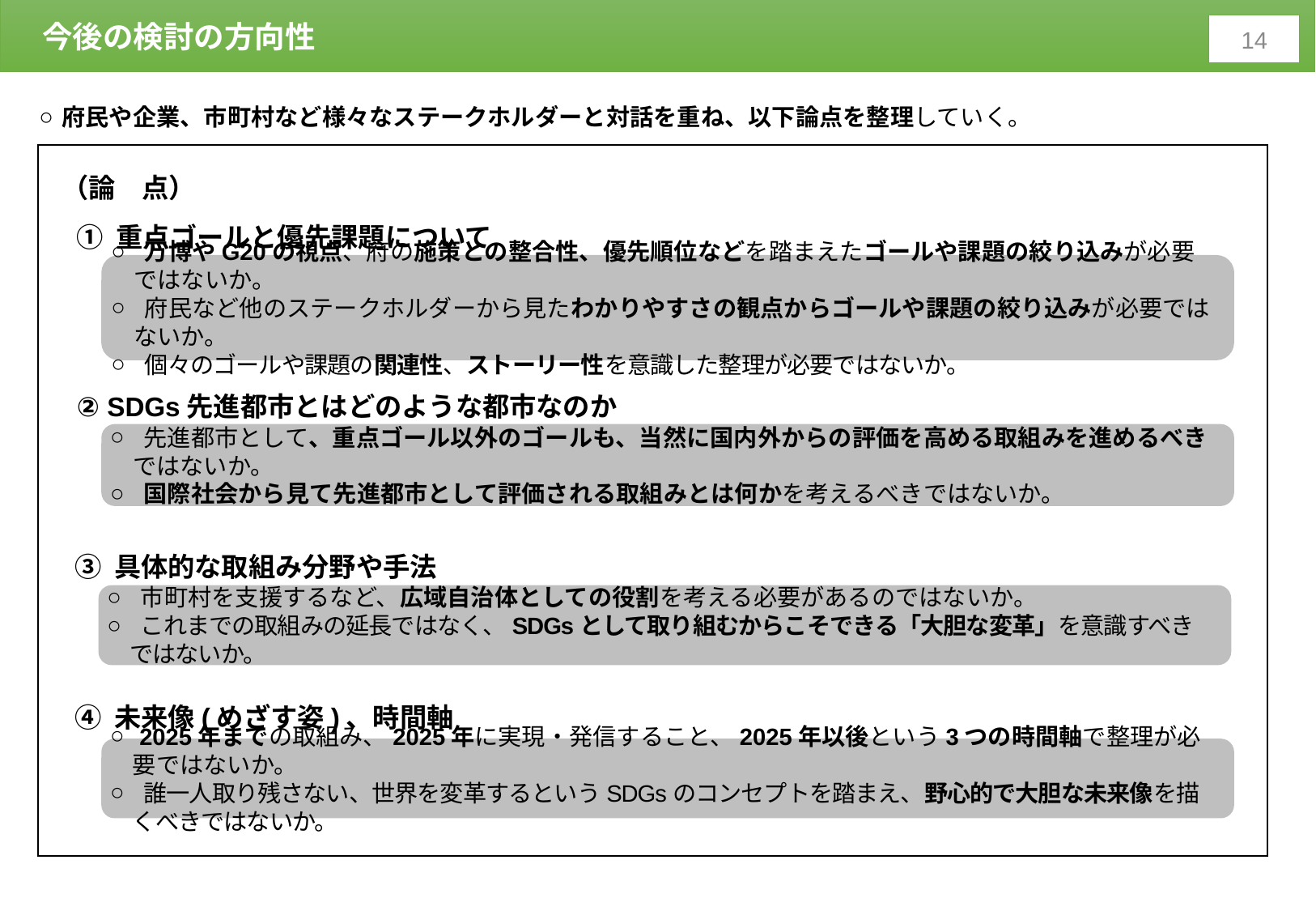

今後の検討の方向性
14
府民や企業、市町村など様々なステークホルダーと対話を重ね、以下論点を整理していく。

（論　点）
① 重点ゴールと優先課題について
 万博やG20の視点、府の施策との整合性、優先順位などを踏まえたゴールや課題の絞り込みが必要ではないか。
 府民など他のステークホルダーから見たわかりやすさの観点からゴールや課題の絞り込みが必要ではないか。
 個々のゴールや課題の関連性、ストーリー性を意識した整理が必要ではないか。
② SDGs先進都市とはどのような都市なのか
 先進都市として、重点ゴール以外のゴールも、当然に国内外からの評価を高める取組みを進めるべきではないか。
 国際社会から見て先進都市として評価される取組みとは何かを考えるべきではないか。
③ 具体的な取組み分野や手法
 市町村を支援するなど、広域自治体としての役割を考える必要があるのではないか。
 これまでの取組みの延長ではなく、SDGsとして取り組むからこそできる「大胆な変革」を意識すべきではないか。
④ 未来像(めざす姿)、時間軸
 2025年までの取組み、2025年に実現・発信すること、2025年以後という3つの時間軸で整理が必要ではないか。
 誰一人取り残さない、世界を変革するというSDGsのコンセプトを踏まえ、野心的で大胆な未来像を描くべきではないか。